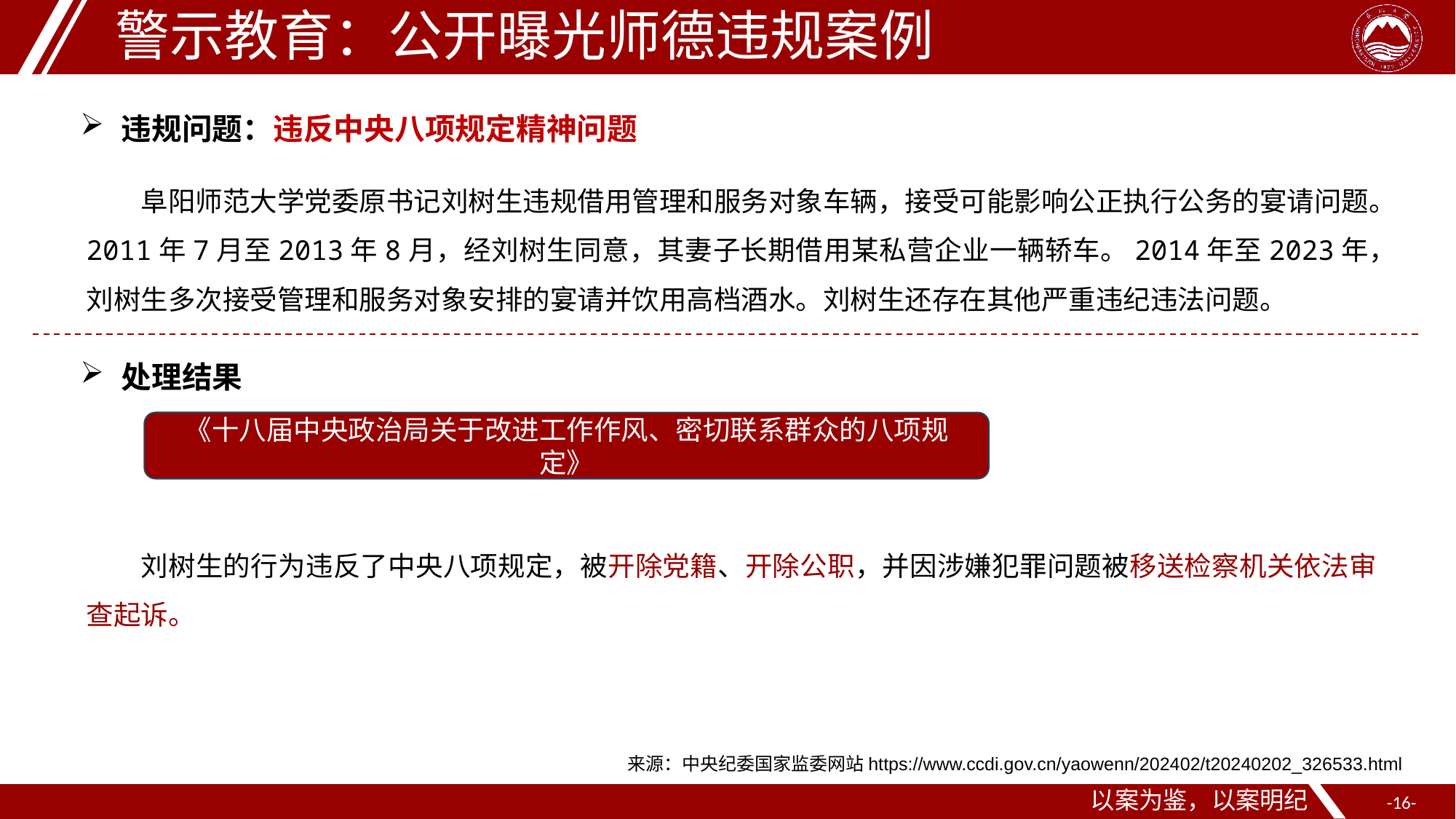

警示教育：公开曝光师德违规案例
违规问题：违反中央八项规定精神问题
阜阳师范大学党委原书记刘树生违规借用管理和服务对象车辆，接受可能影响公正执行公务的宴请问题。2011年7月至2013年8月，经刘树生同意，其妻子长期借用某私营企业一辆轿车。2014年至2023年，刘树生多次接受管理和服务对象安排的宴请并饮用高档酒水。刘树生还存在其他严重违纪违法问题。
处理结果
《十八届中央政治局关于改进工作作风、密切联系群众的八项规定》
刘树生的行为违反了中央八项规定，被开除党籍、开除公职，并因涉嫌犯罪问题被移送检察机关依法审查起诉。
来源：中央纪委国家监委网站https://www.ccdi.gov.cn/yaowenn/202402/t20240202_326533.html

以案为鉴，以案明纪
-16-